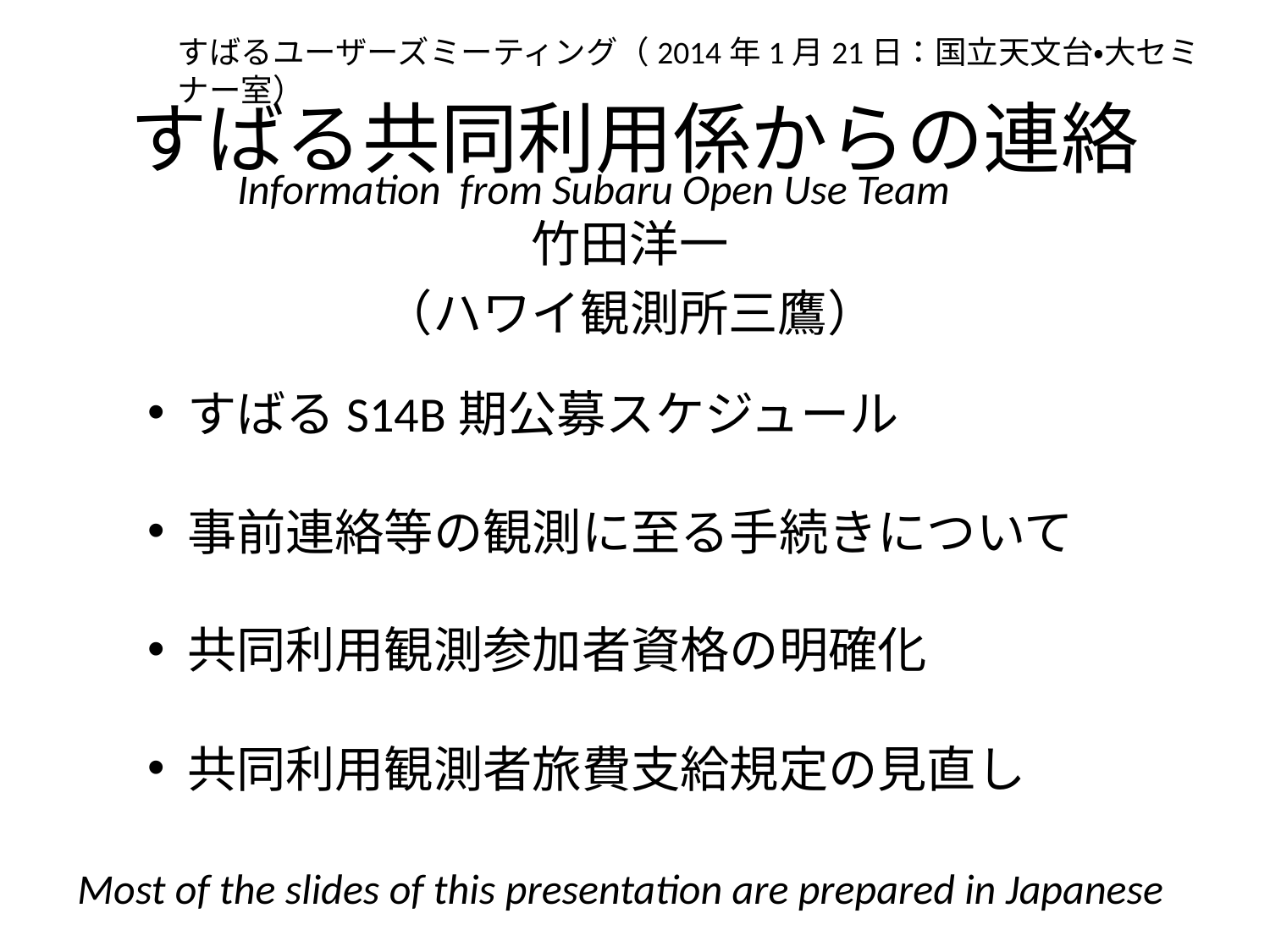

すばるユーザーズミーティング（2014年1月21日：国立天文台・大セミナー室）
# すばる共同利用係からの連絡
Information  from Subaru Open Use Team
竹田洋一
（ハワイ観測所三鷹）
すばるS14B期公募スケジュール

事前連絡等の観測に至る手続きについて

共同利用観測参加者資格の明確化

共同利用観測者旅費支給規定の見直し
Most of the slides of this presentation are prepared in Japanese